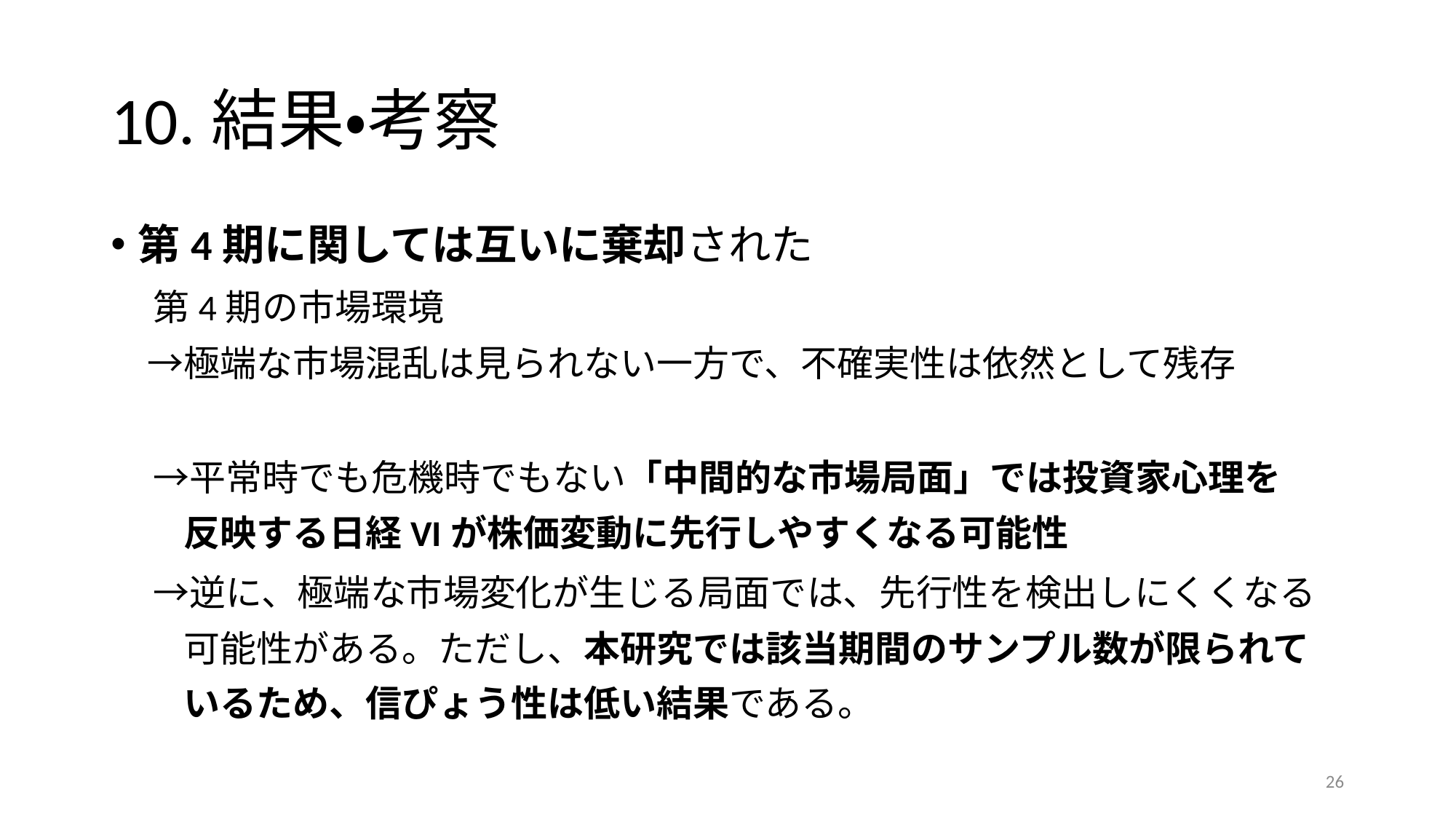

# 10.結果・考察
第4期に関しては互いに棄却された
　第4期の市場環境
　→極端な市場混乱は見られない一方で、不確実性は依然として残存

　→平常時でも危機時でもない「中間的な市場局面」では投資家心理を
　　反映する日経VIが株価変動に先行しやすくなる可能性
　→逆に、極端な市場変化が生じる局面では、先行性を検出しにくくなる
　　可能性がある。ただし、本研究では該当期間のサンプル数が限られて
　　いるため、信ぴょう性は低い結果である。
26